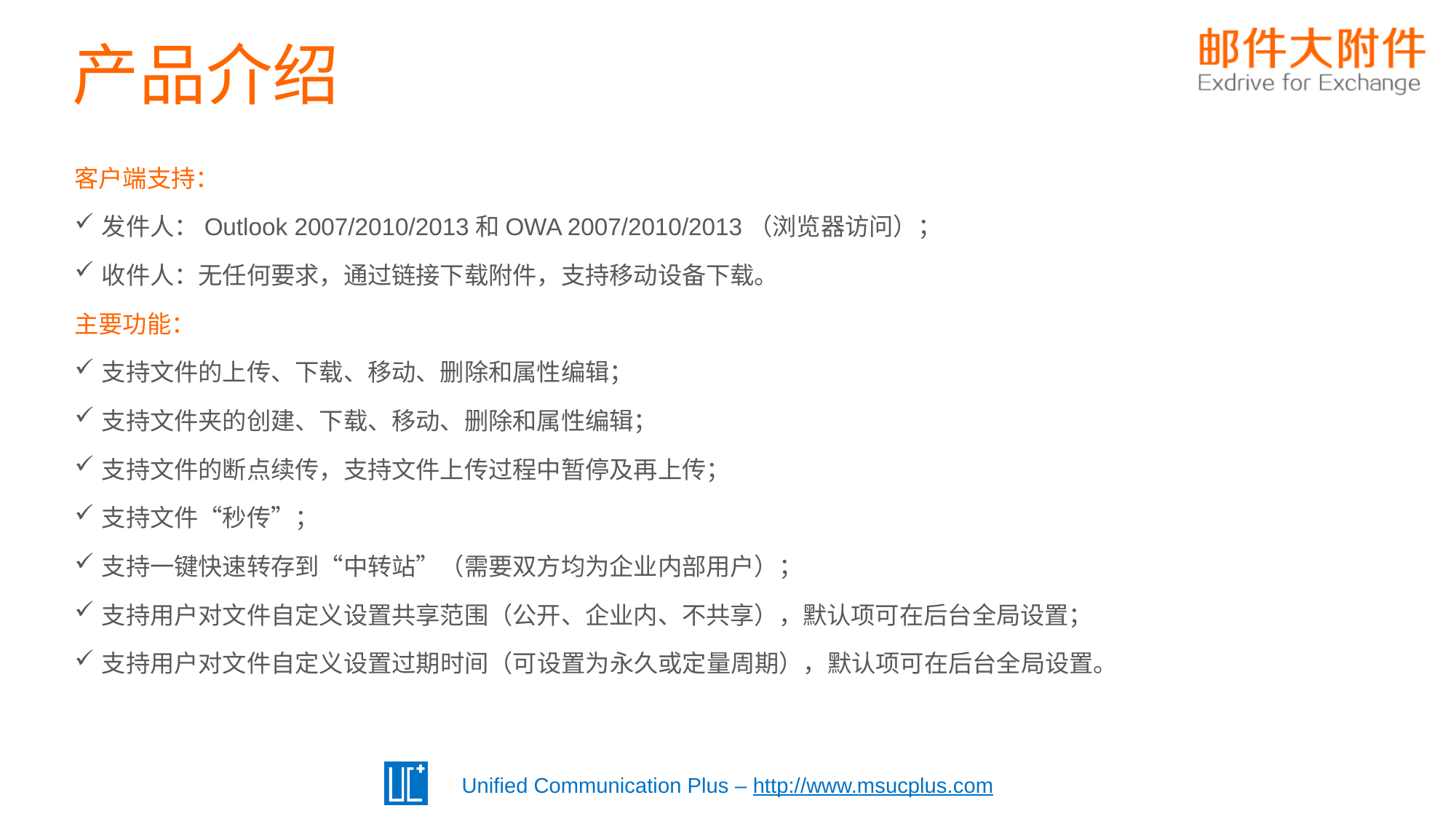

产品介绍
客户端支持：
发件人：Outlook 2007/2010/2013和OWA 2007/2010/2013（浏览器访问）；
收件人：无任何要求，通过链接下载附件，支持移动设备下载。
主要功能：
支持文件的上传、下载、移动、删除和属性编辑；
支持文件夹的创建、下载、移动、删除和属性编辑；
支持文件的断点续传，支持文件上传过程中暂停及再上传；
支持文件“秒传”；
支持一键快速转存到“中转站”（需要双方均为企业内部用户）；
支持用户对文件自定义设置共享范围（公开、企业内、不共享），默认项可在后台全局设置；
支持用户对文件自定义设置过期时间（可设置为永久或定量周期），默认项可在后台全局设置。